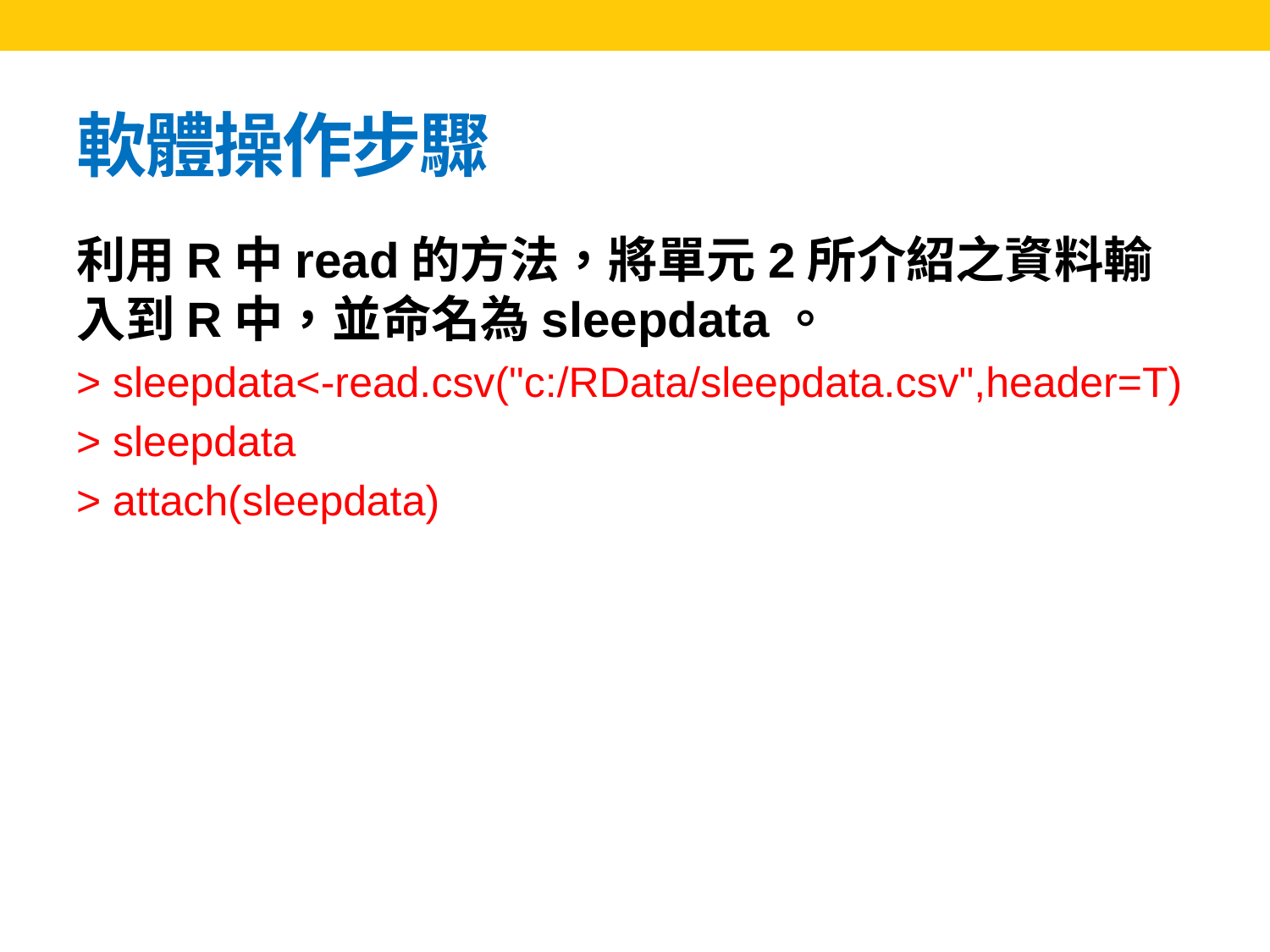

# 軟體操作步驟
利用R中read的方法，將單元2所介紹之資料輸入到R中，並命名為sleepdata。
> sleepdata<-read.csv("c:/RData/sleepdata.csv",header=T)
> sleepdata
> attach(sleepdata)